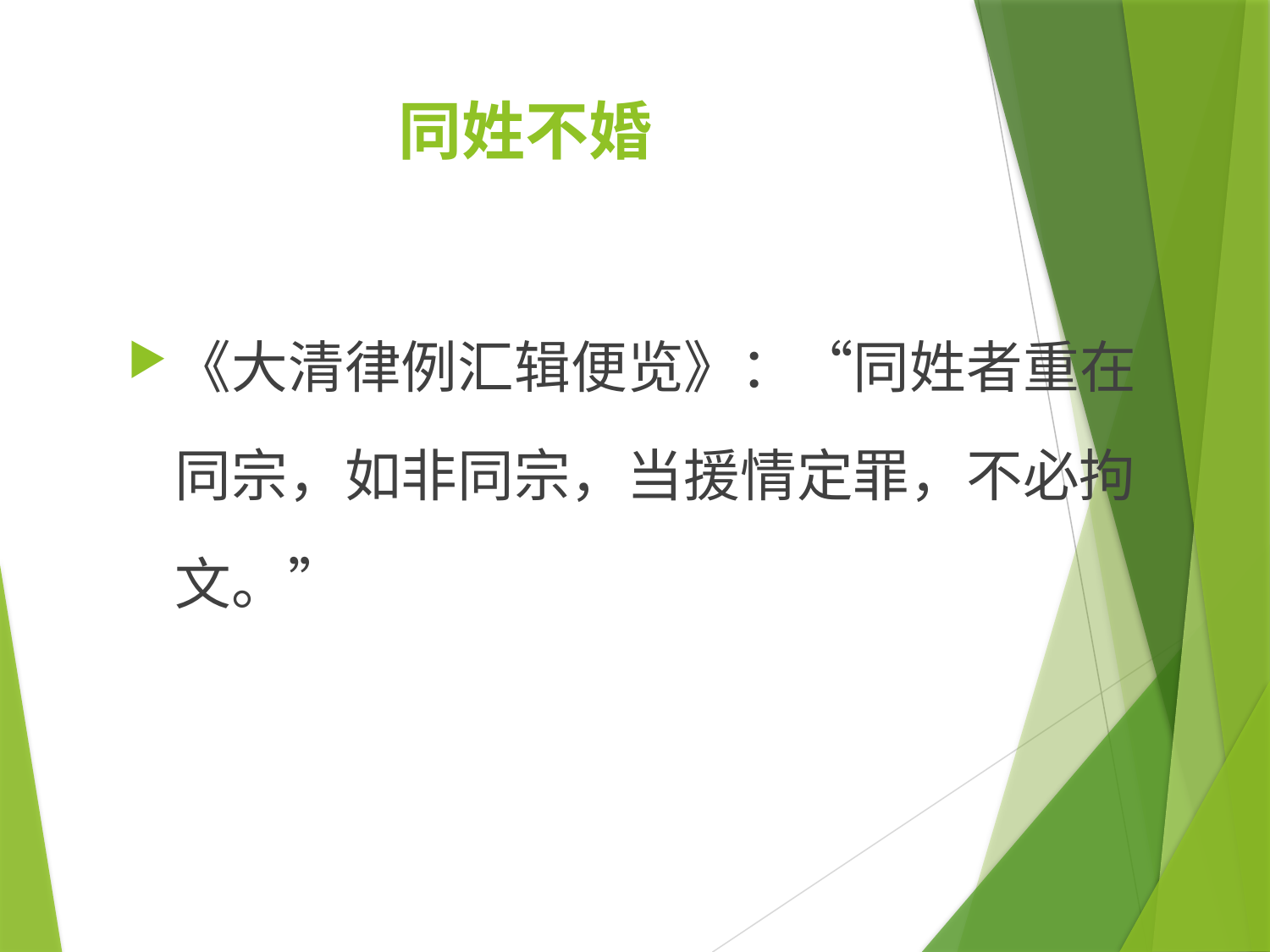

# 同姓不婚
《大清律例汇辑便览》：“同姓者重在同宗，如非同宗，当援情定罪，不必拘文。”